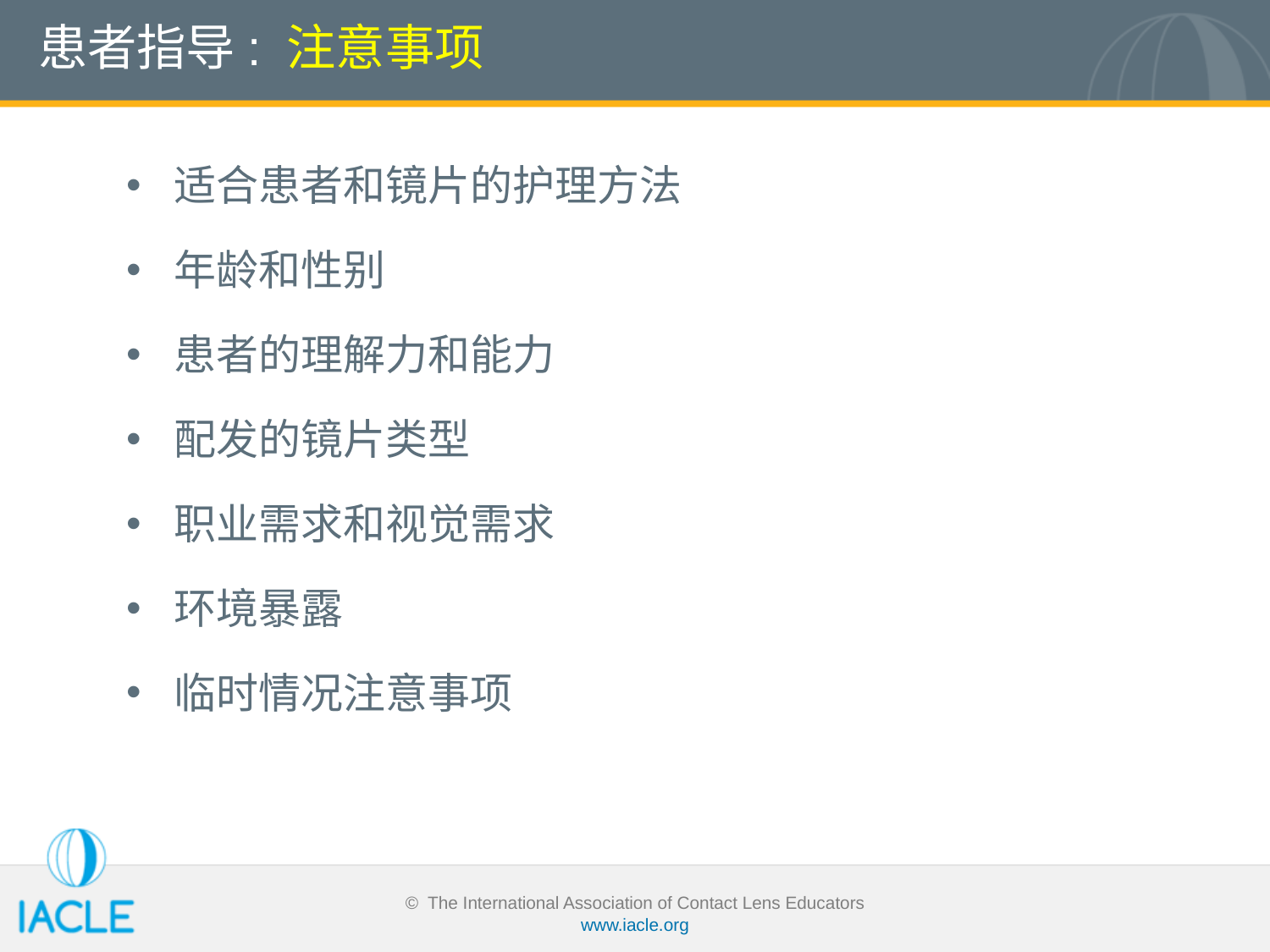

# 患者指导: 注意事项
适合患者和镜片的护理方法
年龄和性别
患者的理解力和能力
配发的镜片类型
职业需求和视觉需求
环境暴露
临时情况注意事项